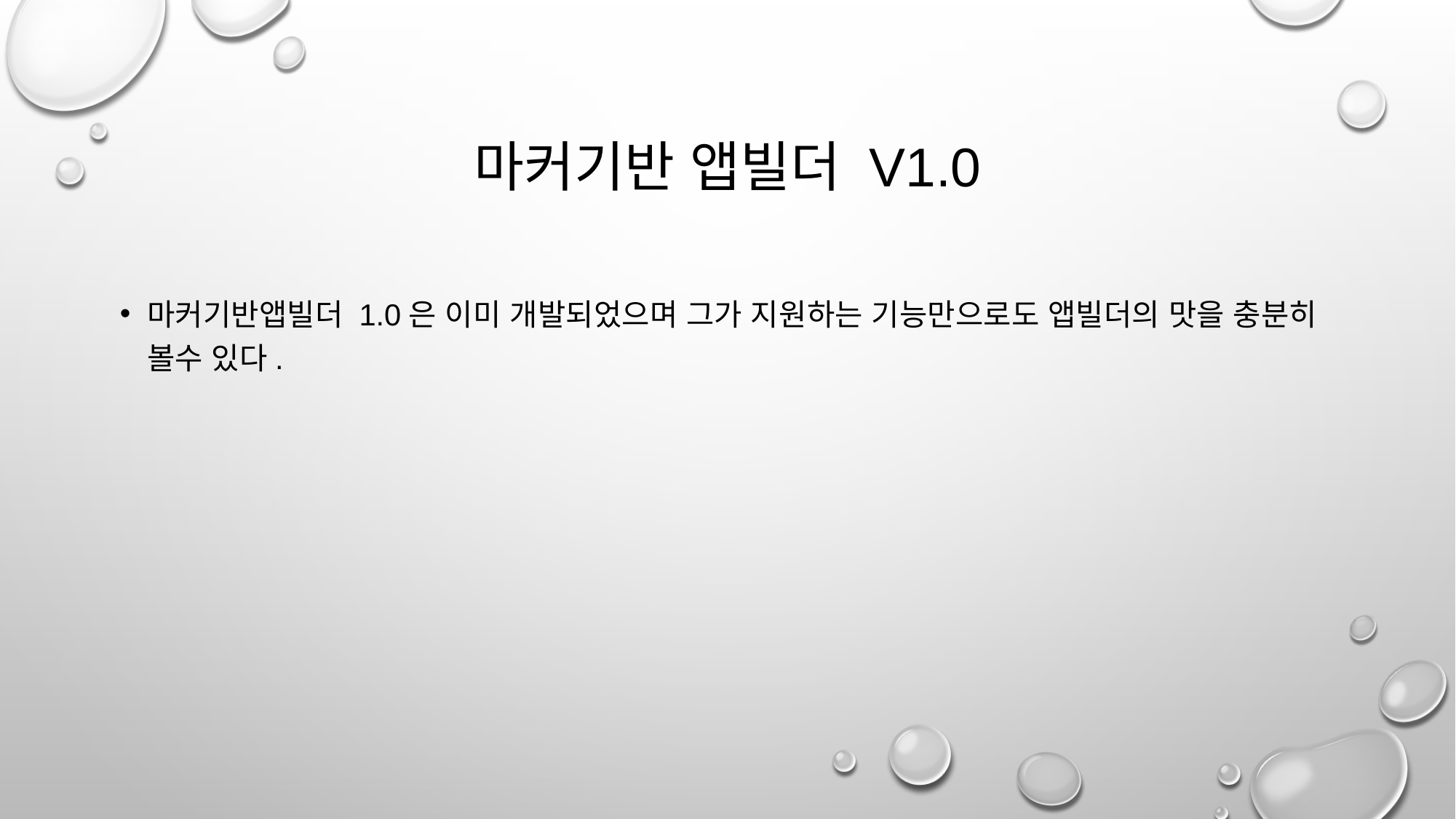

# 마커기반 앱빌더 v1.0
마커기반앱빌더 1.0은 이미 개발되었으며 그가 지원하는 기능만으로도 앱빌더의 맛을 충분히 볼수 있다.